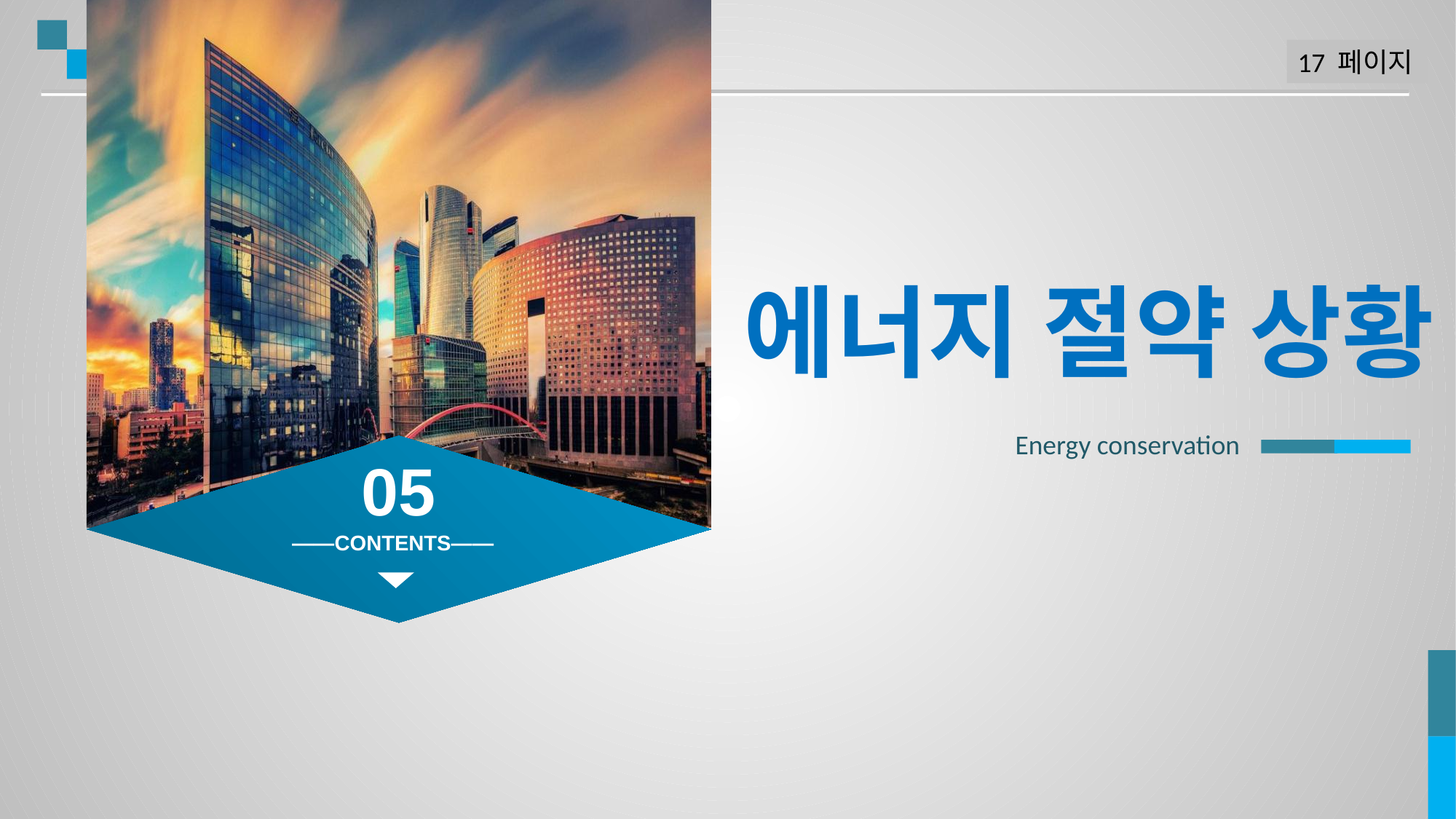

17 페이지
에너지 절약 상황
Energy conservation

05
——CONTENTS——